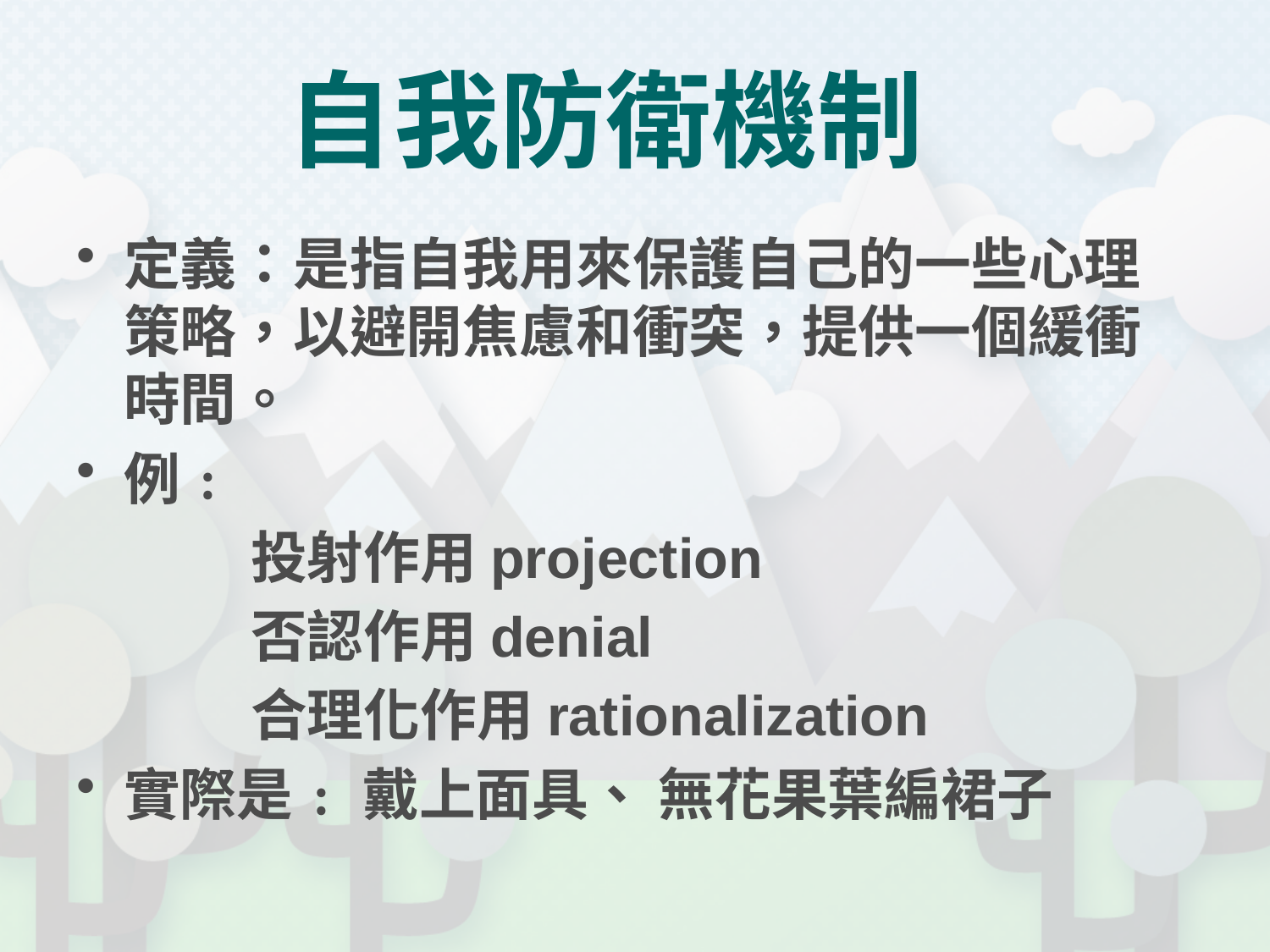

# 自我防衛機制
定義：是指自我用來保護自己的一些心理策略，以避開焦慮和衝突，提供一個緩衝時間。
例﹕
		投射作用projection
		否認作用denial
		合理化作用rationalization
實際是﹕ 戴上面具、 無花果葉編裙子